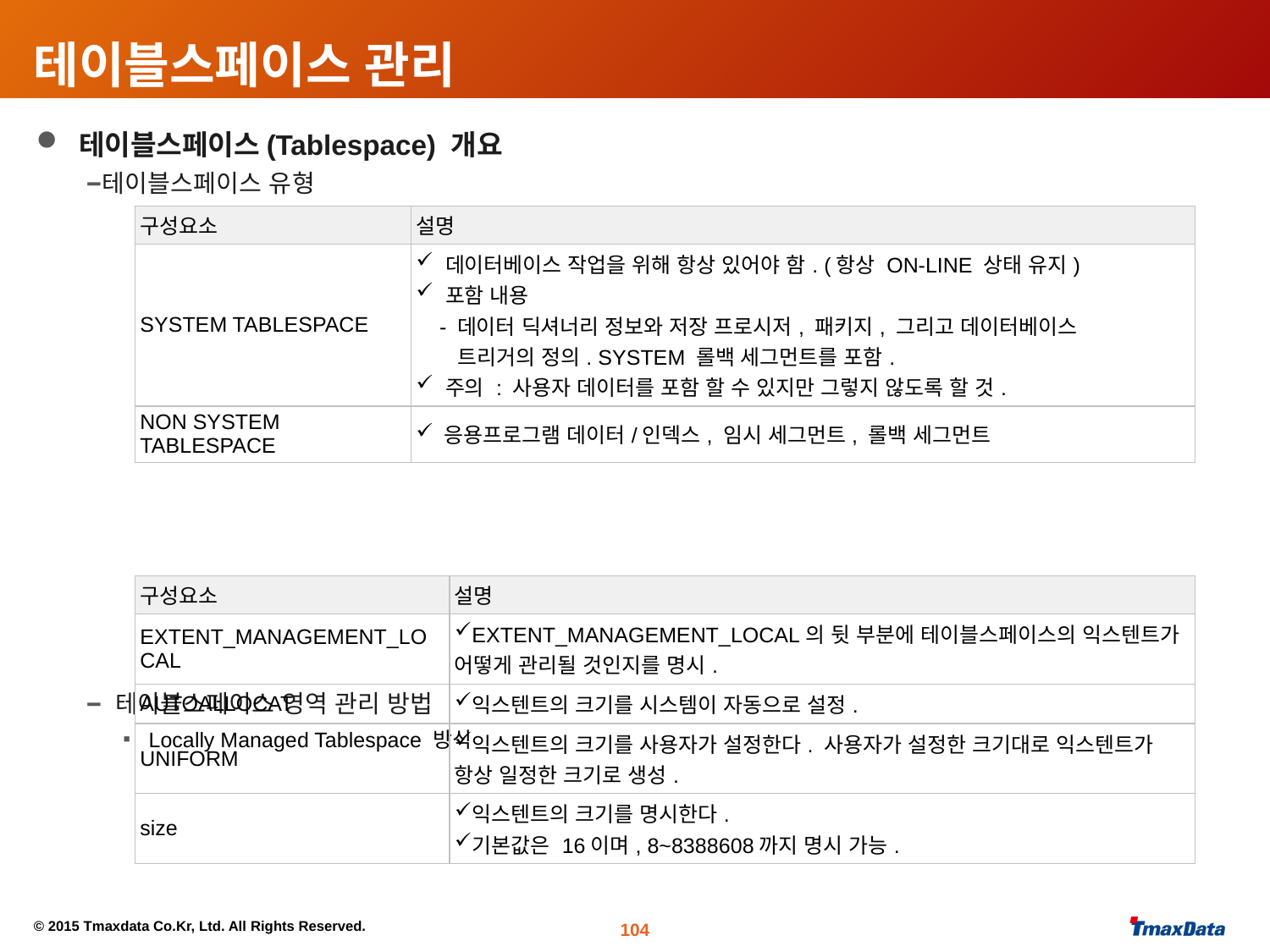

# 테이블스페이스 관리
 테이블스페이스(Tablespace) 개요
테이블스페이스 유형

 테이블스페이스 영역 관리 방법
Locally Managed Tablespace 방식
| 구성요소 | 설명 |
| --- | --- |
| SYSTEM TABLESPACE | 데이터베이스 작업을 위해 항상 있어야 함. (항상 ON-LINE 상태 유지) 포함 내용 - 데이터 딕셔너리 정보와 저장 프로시저, 패키지, 그리고 데이터베이스 트리거의 정의. SYSTEM 롤백 세그먼트를 포함. 주의 : 사용자 데이터를 포함 할 수 있지만 그렇지 않도록 할 것. |
| NON SYSTEM TABLESPACE | 응용프로그램 데이터/인덱스, 임시 세그먼트, 롤백 세그먼트 |
| 구성요소 | 설명 |
| --- | --- |
| EXTENT\_MANAGEMENT\_LOCAL | EXTENT\_MANAGEMENT\_LOCAL의 뒷 부분에 테이블스페이스의 익스텐트가 어떻게 관리될 것인지를 명시. |
| AUTOALLOCAT | 익스텐트의 크기를 시스템이 자동으로 설정. |
| UNIFORM | 익스텐트의 크기를 사용자가 설정한다. 사용자가 설정한 크기대로 익스텐트가 항상 일정한 크기로 생성. |
| size | 익스텐트의 크기를 명시한다. 기본값은 16이며, 8~8388608까지 명시 가능. |